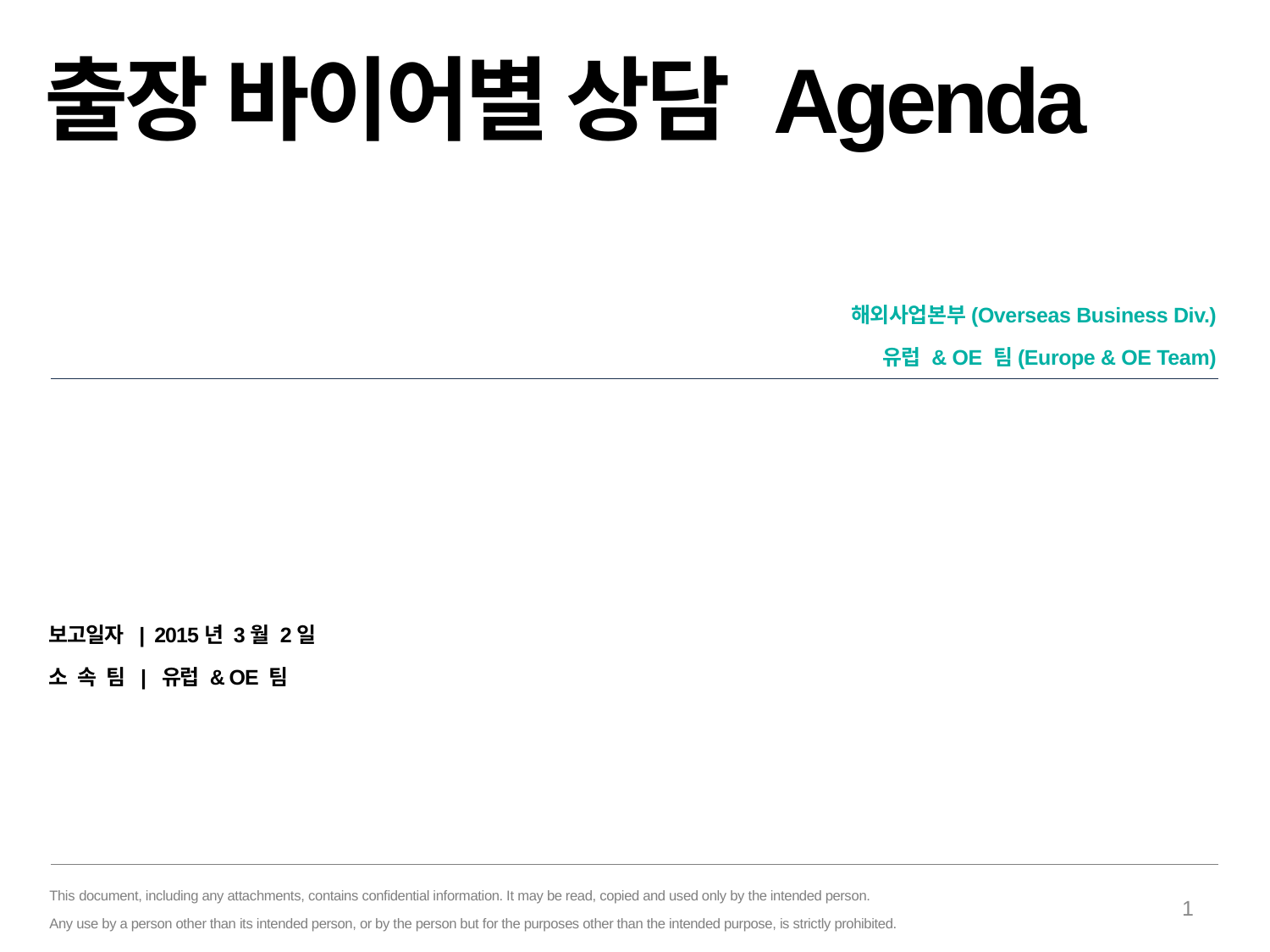

# 출장 바이어별 상담 Agenda
해외사업본부(Overseas Business Div.)
유럽 & OE 팀(Europe & OE Team)

보고일자  |  2015년 3월 2일
소  속  팀  |  유럽 & OE 팀
This document, including any attachments, contains confidential information. It may be read, copied and used only by the intended person.
Any use by a person other than its intended person, or by the person but for the purposes other than the intended purpose, is strictly prohibited.
1